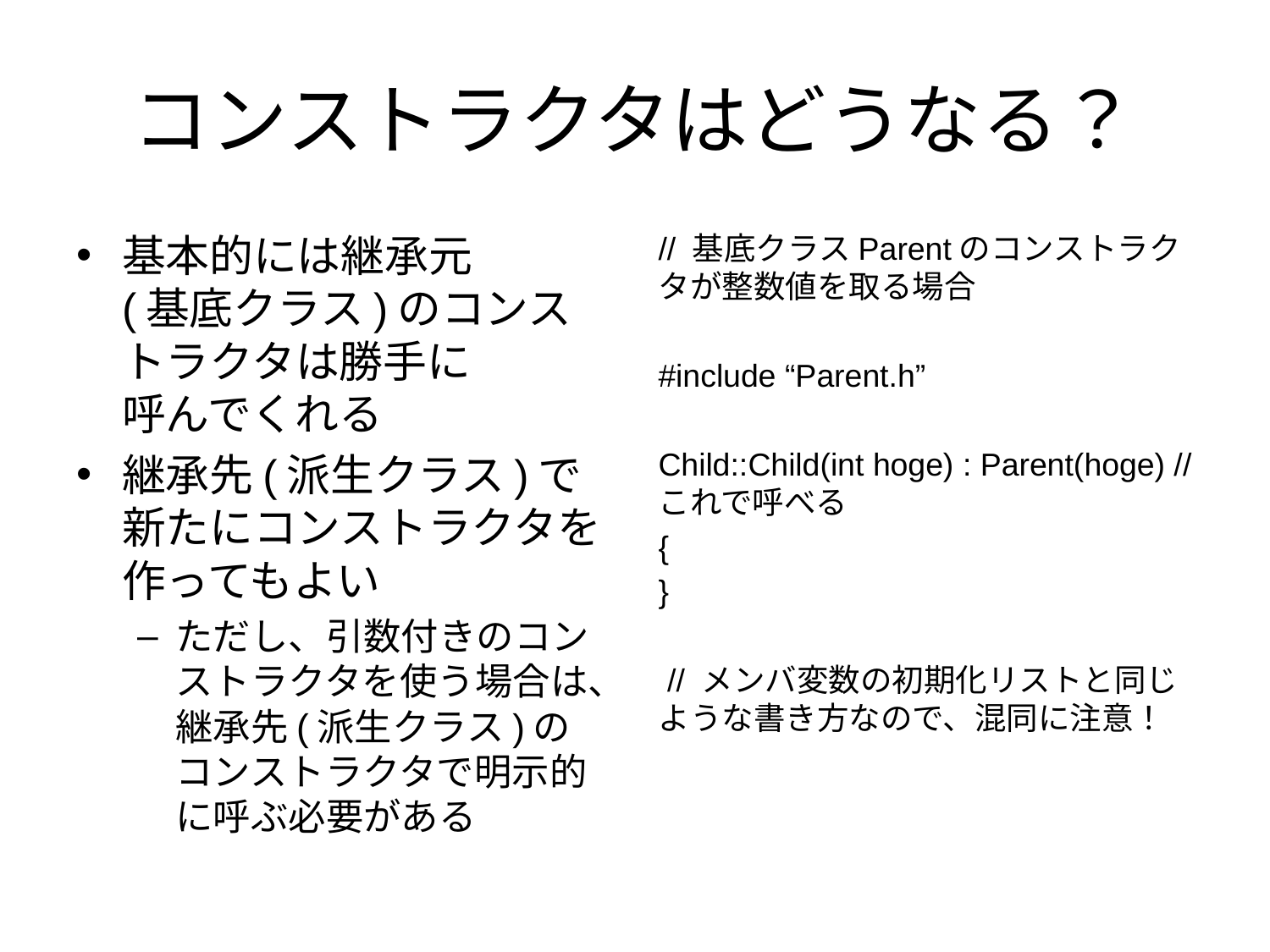

# コンストラクタはどうなる？
基本的には継承元
(基底クラス)のコンストラクタは勝手に
呼んでくれる
継承先(派生クラス)で新たにコンストラクタを作ってもよい
ただし、引数付きのコンストラクタを使う場合は、継承先(派生クラス)の
コンストラクタで明示的に呼ぶ必要がある
// 基底クラスParentのコンストラクタが整数値を取る場合

#include “Parent.h”

Child::Child(int hoge) : Parent(hoge) // これで呼べる
{
}

 // メンバ変数の初期化リストと同じような書き方なので、混同に注意！